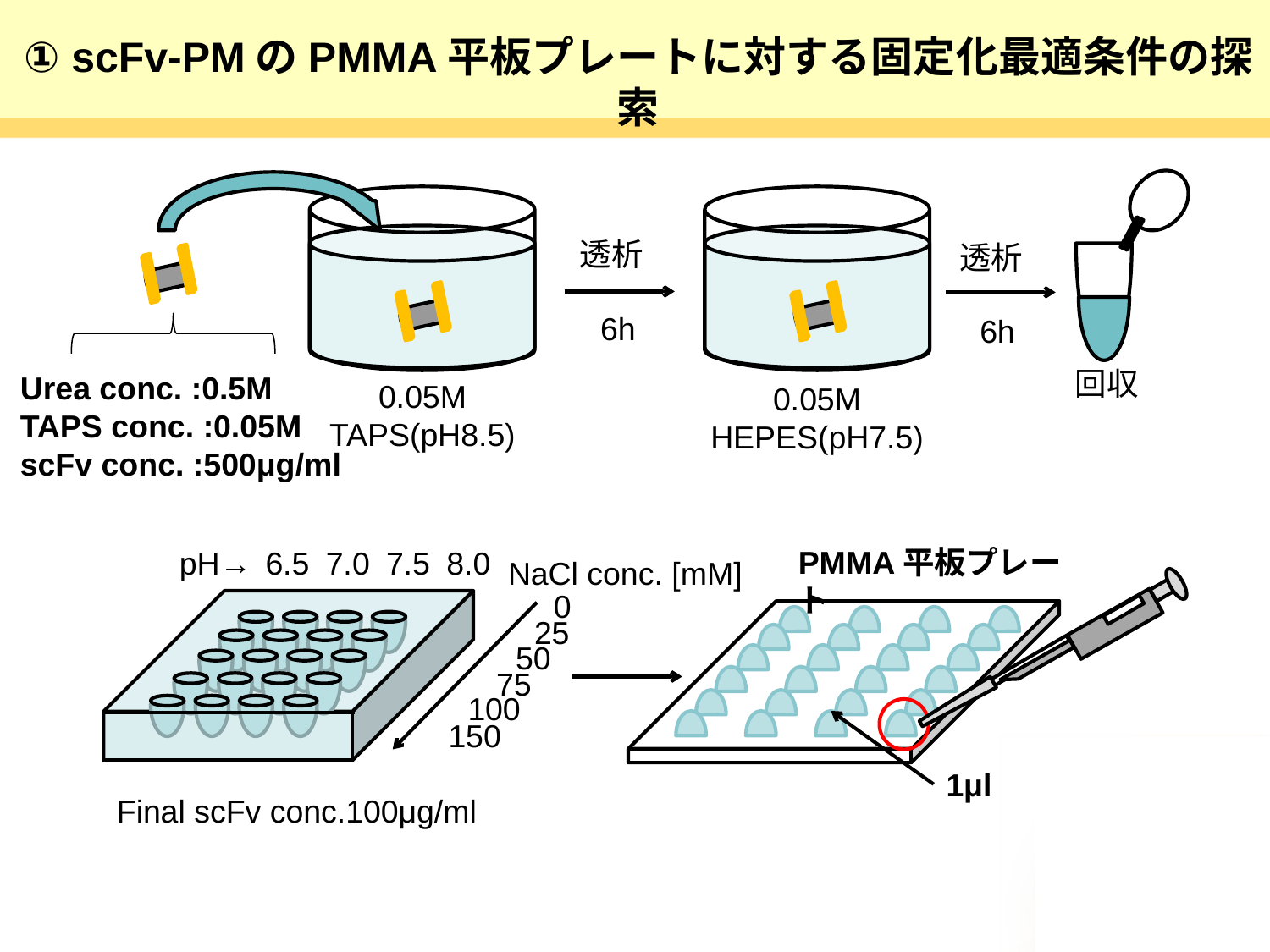

# ① scFv-PMのPMMA平板プレートに対する固定化最適条件の探索

透析
透析

6h
6h
回収
Urea conc. :0.5M
TAPS conc. :0.05M
scFv conc. :500μg/ml
0.05M
TAPS(pH8.5)
0.05M
HEPES(pH7.5)
PMMA平板プレート
pH→
6.5
7.0
7.5
8.0
NaCl conc. [mM]

0

25
50
75
100

150

1μl

Final scFv conc.100μg/ml